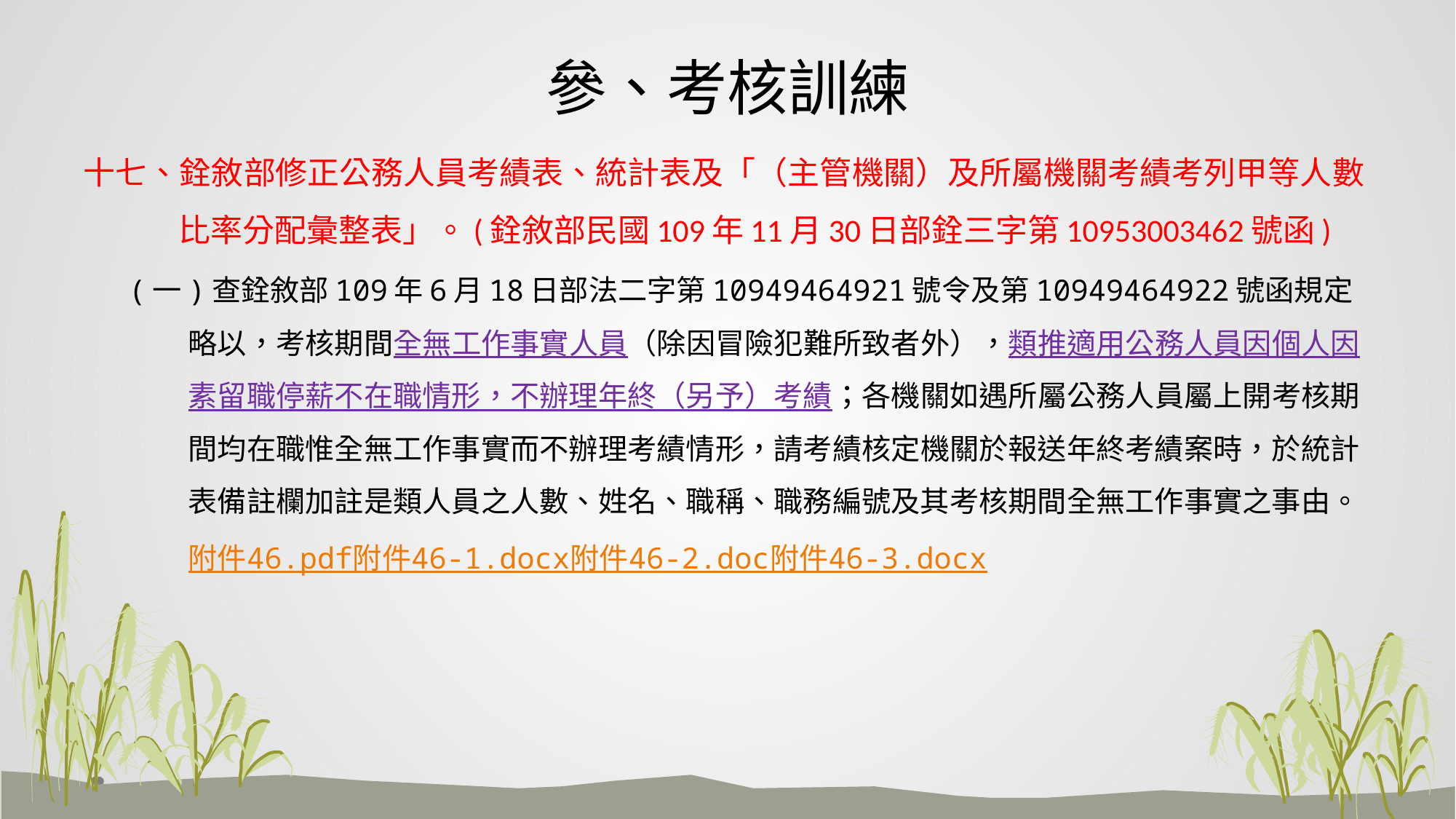

# 參、考核訓練
十七、銓敘部修正公務人員考績表、統計表及「（主管機關）及所屬機關考績考列甲等人數比率分配彙整表」。(銓敘部民國109年11月30日部銓三字第10953003462號函)
(一)查銓敘部109年6月18日部法二字第10949464921號令及第10949464922號函規定略以，考核期間全無工作事實人員（除因冒險犯難所致者外），類推適用公務人員因個人因素留職停薪不在職情形，不辦理年終（另予）考績；各機關如遇所屬公務人員屬上開考核期間均在職惟全無工作事實而不辦理考績情形，請考績核定機關於報送年終考績案時，於統計表備註欄加註是類人員之人數、姓名、職稱、職務編號及其考核期間全無工作事實之事由。 附件46.pdf附件46-1.docx附件46-2.doc附件46-3.docx